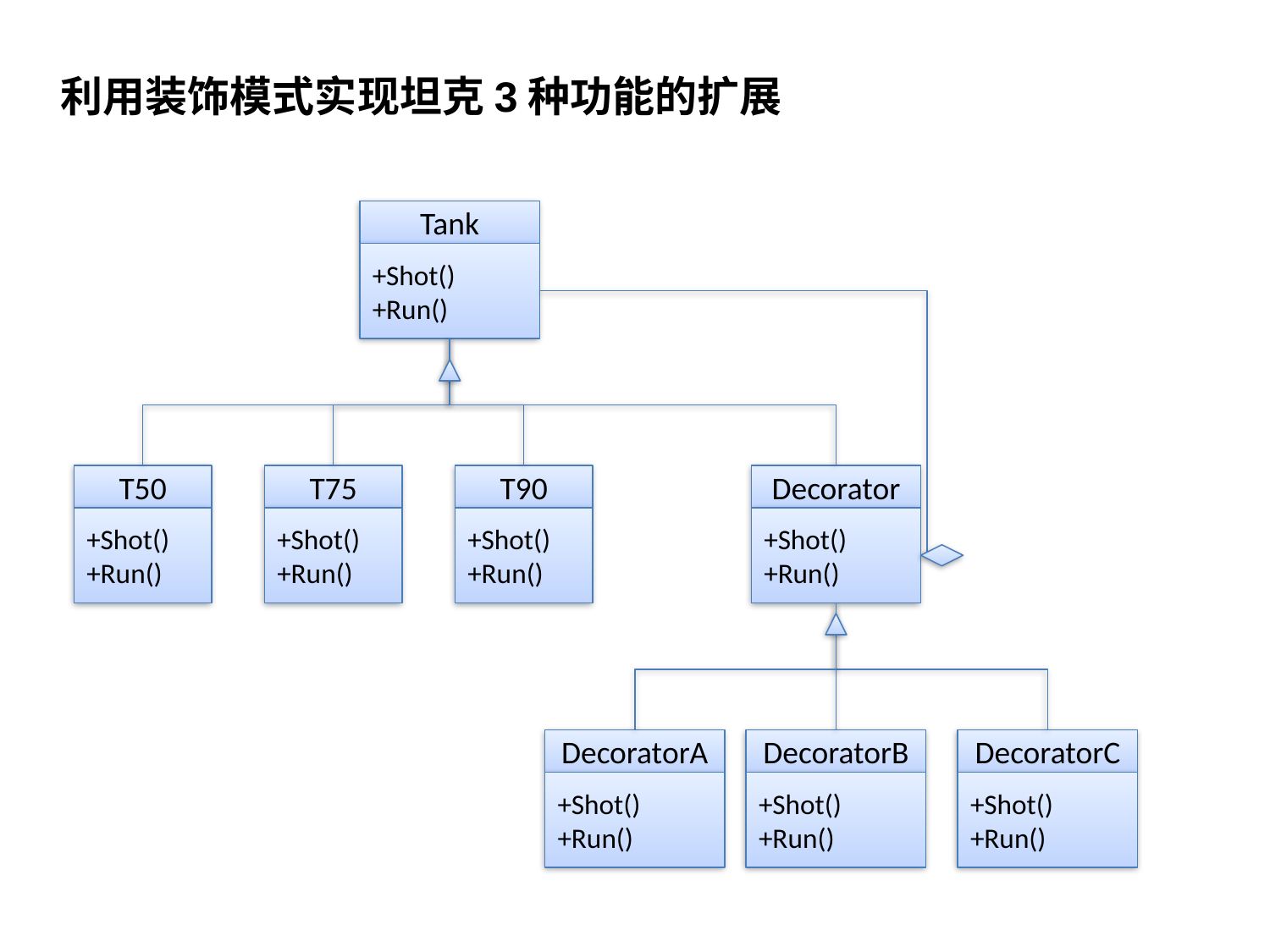

利用装饰模式实现坦克3种功能的扩展
Tank
+Shot()
+Run()

T50
+Shot()
+Run()
T75
+Shot()
+Run()
T90
+Shot()
+Run()
Decorator
+Shot()
+Run()

DecoratorA
+Shot()
+Run()
DecoratorB
+Shot()
+Run()
DecoratorC
+Shot()
+Run()